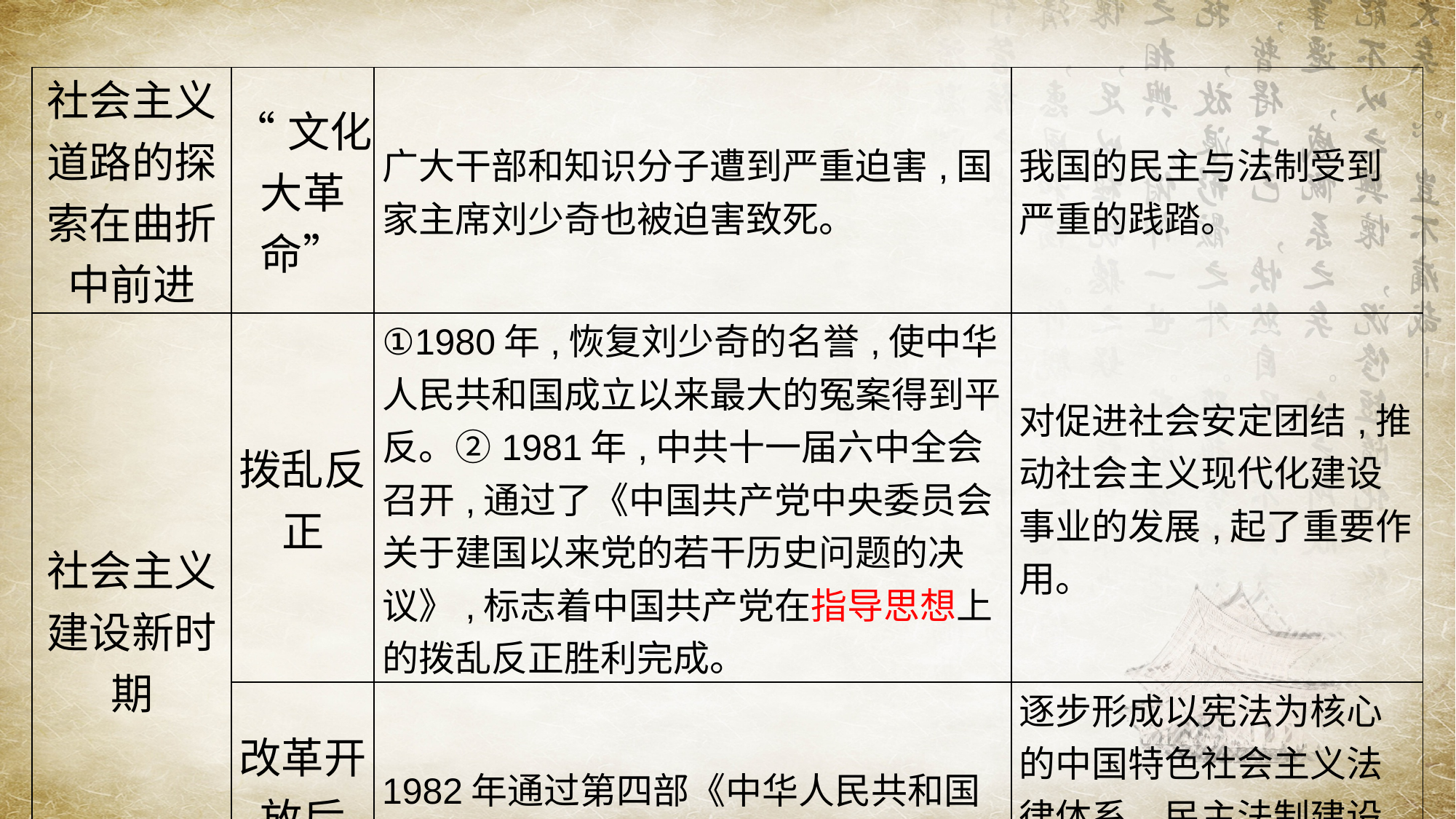

| 社会主义道路的探索在曲折中前进 | “文化大革命” | 广大干部和知识分子遭到严重迫害,国家主席刘少奇也被迫害致死。 | 我国的民主与法制受到严重的践踏。 |
| --- | --- | --- | --- |
| 社会主义建设新时期 | 拨乱反正 | ①1980年,恢复刘少奇的名誉,使中华人民共和国成立以来最大的冤案得到平反。②1981年,中共十一届六中全会召开,通过了《中国共产党中央委员会关于建国以来党的若干历史问题的决议》,标志着中国共产党在指导思想上的拨乱反正胜利完成。 | 对促进社会安定团结,推动社会主义现代化建设事业的发展,起了重要作用。 |
|  | 改革开放后 | 1982年通过第四部《中华人民共和国宪法》 | 逐步形成以宪法为核心的中国特色社会主义法律体系，民主法制建设不断完善，我国逐步向依法治国的道路迈进。 |